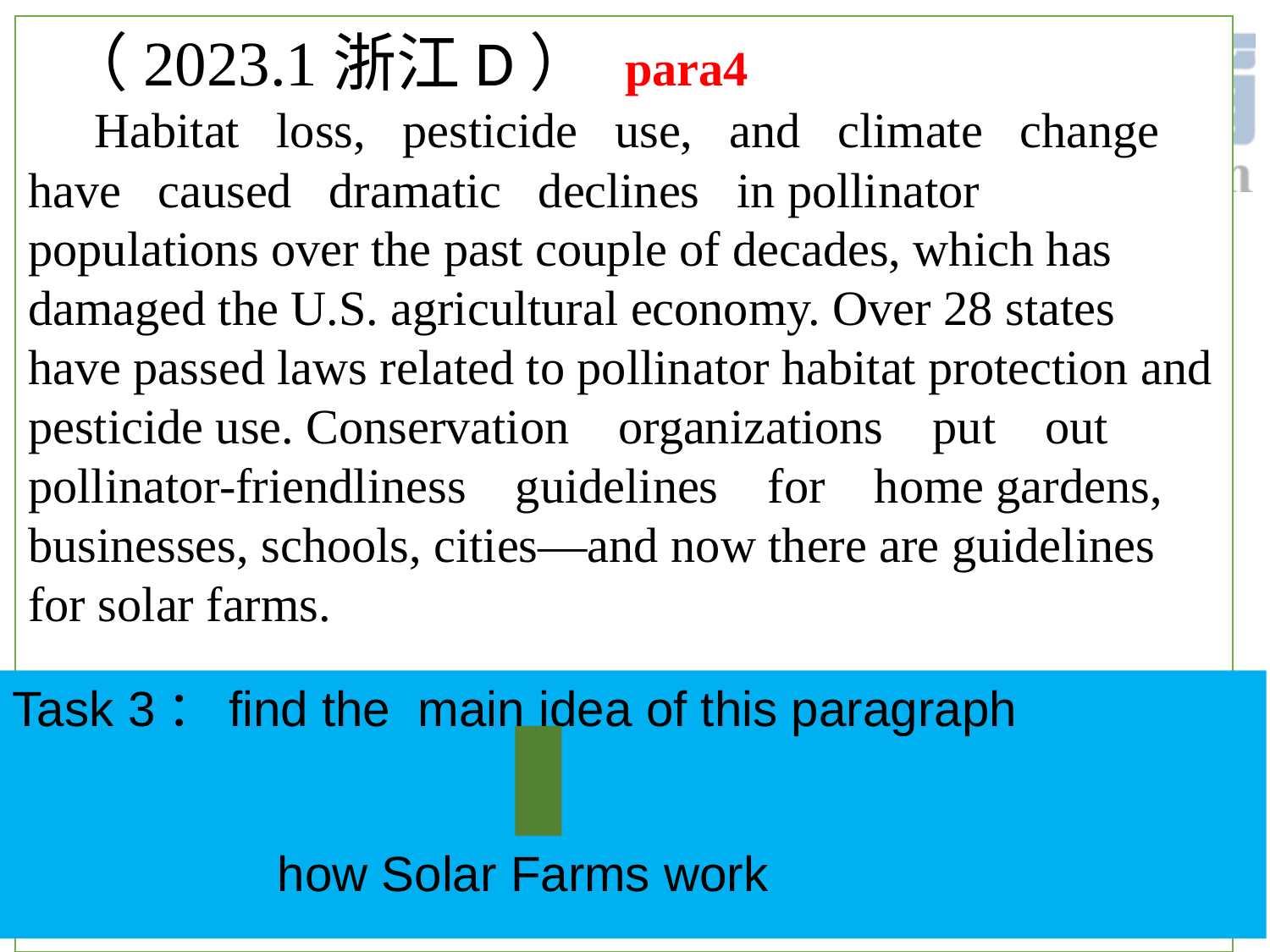

（2023.1浙江D）   para4
   Habitat   loss,   pesticide   use,   and   climate   change   have   caused   dramatic   declines   in pollinator populations over the past couple of decades, which has damaged the U.S. agricultural economy. Over 28 states have passed laws related to pollinator habitat protection and pesticide use. Conservation    organizations    put    out    pollinator-friendliness    guidelines    for    home gardens, businesses, schools, cities—and now there are guidelines for solar farms.

#

Task 3：find the  main idea of this paragraph

how Solar Farms work